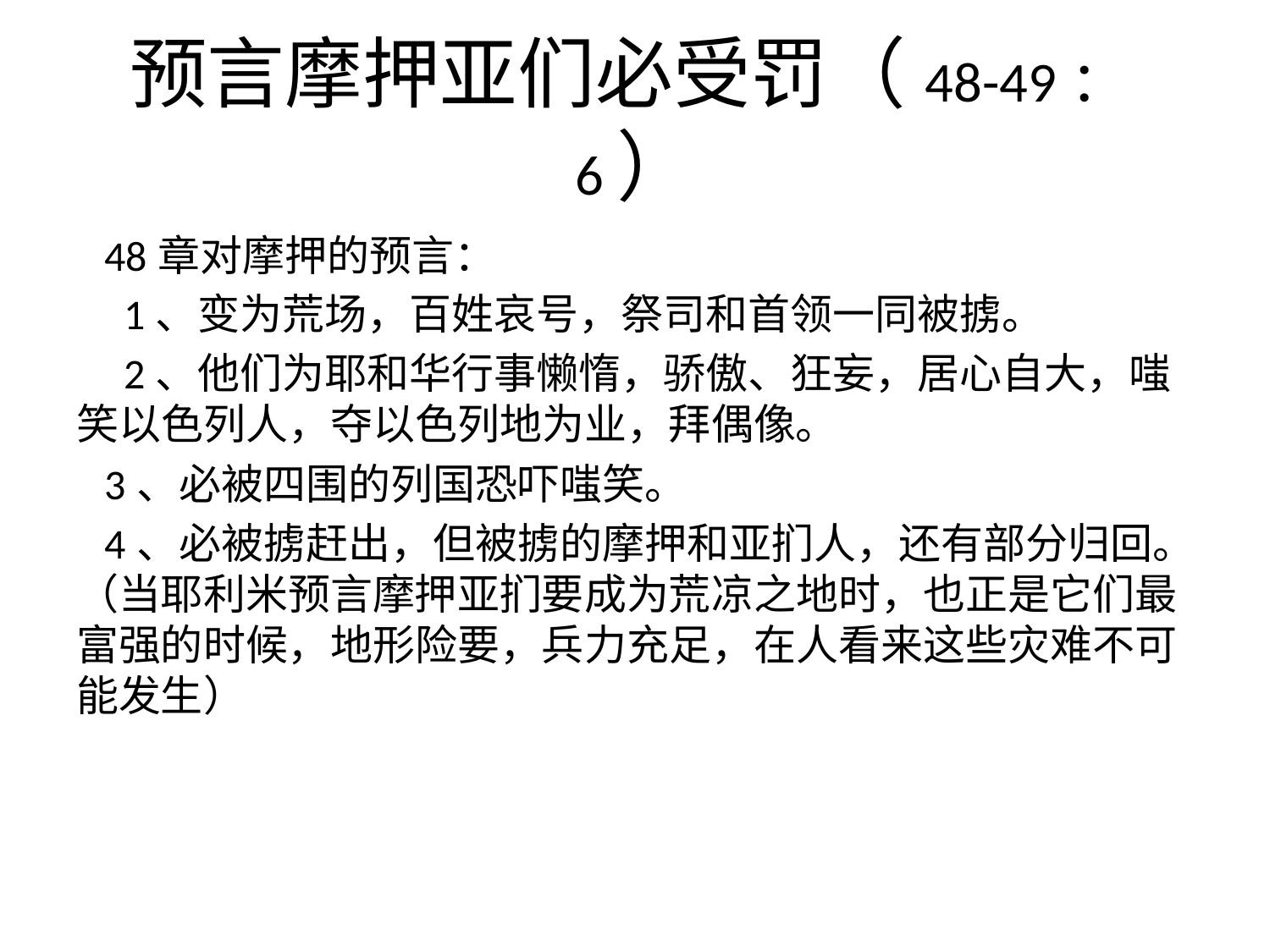

# 预言摩押亚们必受罚（48-49：6）
   48章对摩押的预言：
     1、变为荒场，百姓哀号，祭司和首领一同被掳。
     2、他们为耶和华行事懒惰，骄傲、狂妄，居心自大，嗤   笑以色列人，夺以色列地为业，拜偶像。
   3、必被四围的列国恐吓嗤笑。
   4、必被掳赶出，但被掳的摩押和亚扪人，还有部分归回。（当耶利米预言摩押亚扪要成为荒凉之地时，也正是它们最富强的时候，地形险要，兵力充足，在人看来这些灾难不可能发生）